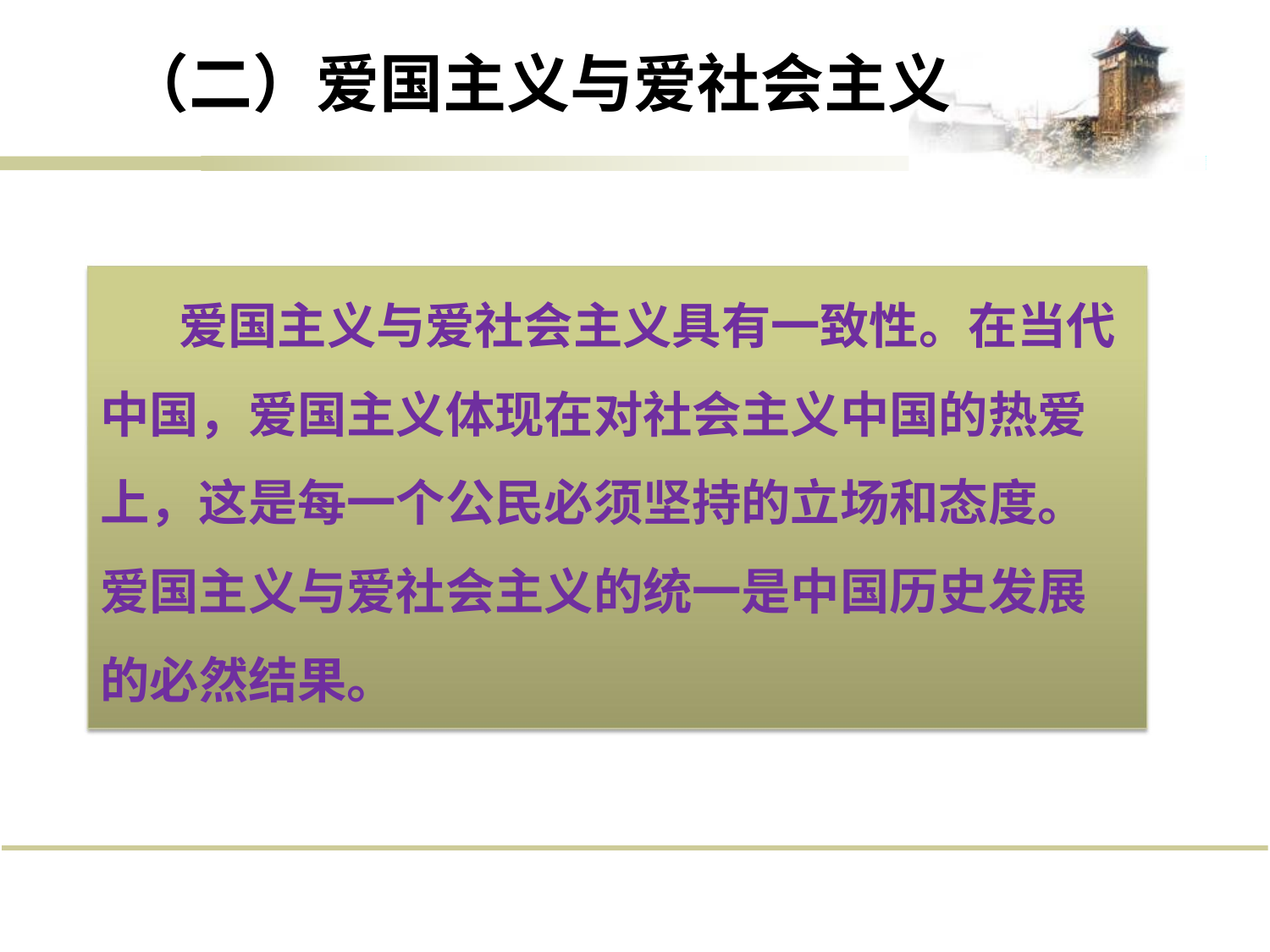

# （二）爱国主义与爱社会主义

爱国主义与爱社会主义具有一致性。在当代 中国，爱国主义体现在对社会主义中国的热爱 上，这是每一个公民必须坚持的立场和态度。 爱国主义与爱社会主义的统一是中国历史发展 的必然结果。